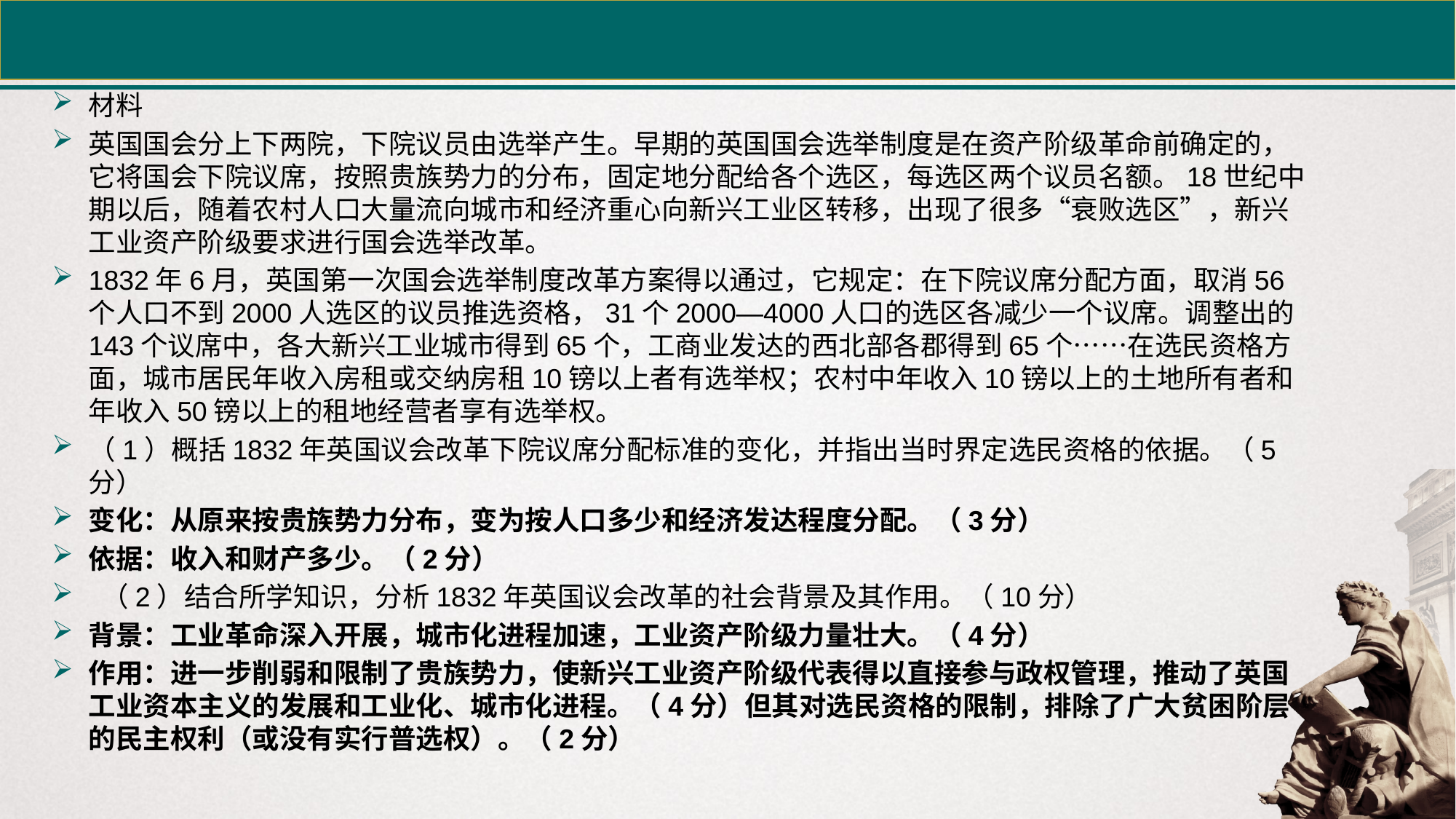

材料
英国国会分上下两院，下院议员由选举产生。早期的英国国会选举制度是在资产阶级革命前确定的，它将国会下院议席，按照贵族势力的分布，固定地分配给各个选区，每选区两个议员名额。18世纪中期以后，随着农村人口大量流向城市和经济重心向新兴工业区转移，出现了很多“衰败选区”，新兴工业资产阶级要求进行国会选举改革。
1832年6月，英国第一次国会选举制度改革方案得以通过，它规定：在下院议席分配方面，取消56个人口不到2000人选区的议员推选资格，31个2000—4000人口的选区各减少一个议席。调整出的143个议席中，各大新兴工业城市得到65个，工商业发达的西北部各郡得到65个……在选民资格方面，城市居民年收入房租或交纳房租10镑以上者有选举权；农村中年收入10镑以上的土地所有者和年收入50镑以上的租地经营者享有选举权。
（1）概括1832年英国议会改革下院议席分配标准的变化，并指出当时界定选民资格的依据。（5分）
变化：从原来按贵族势力分布，变为按人口多少和经济发达程度分配。（3分）
依据：收入和财产多少。（2分）
 （2）结合所学知识，分析1832年英国议会改革的社会背景及其作用。（10分）
背景：工业革命深入开展，城市化进程加速，工业资产阶级力量壮大。（4分）
作用：进一步削弱和限制了贵族势力，使新兴工业资产阶级代表得以直接参与政权管理，推动了英国工业资本主义的发展和工业化、城市化进程。（4分）但其对选民资格的限制，排除了广大贫困阶层的民主权利（或没有实行普选权）。（2分）